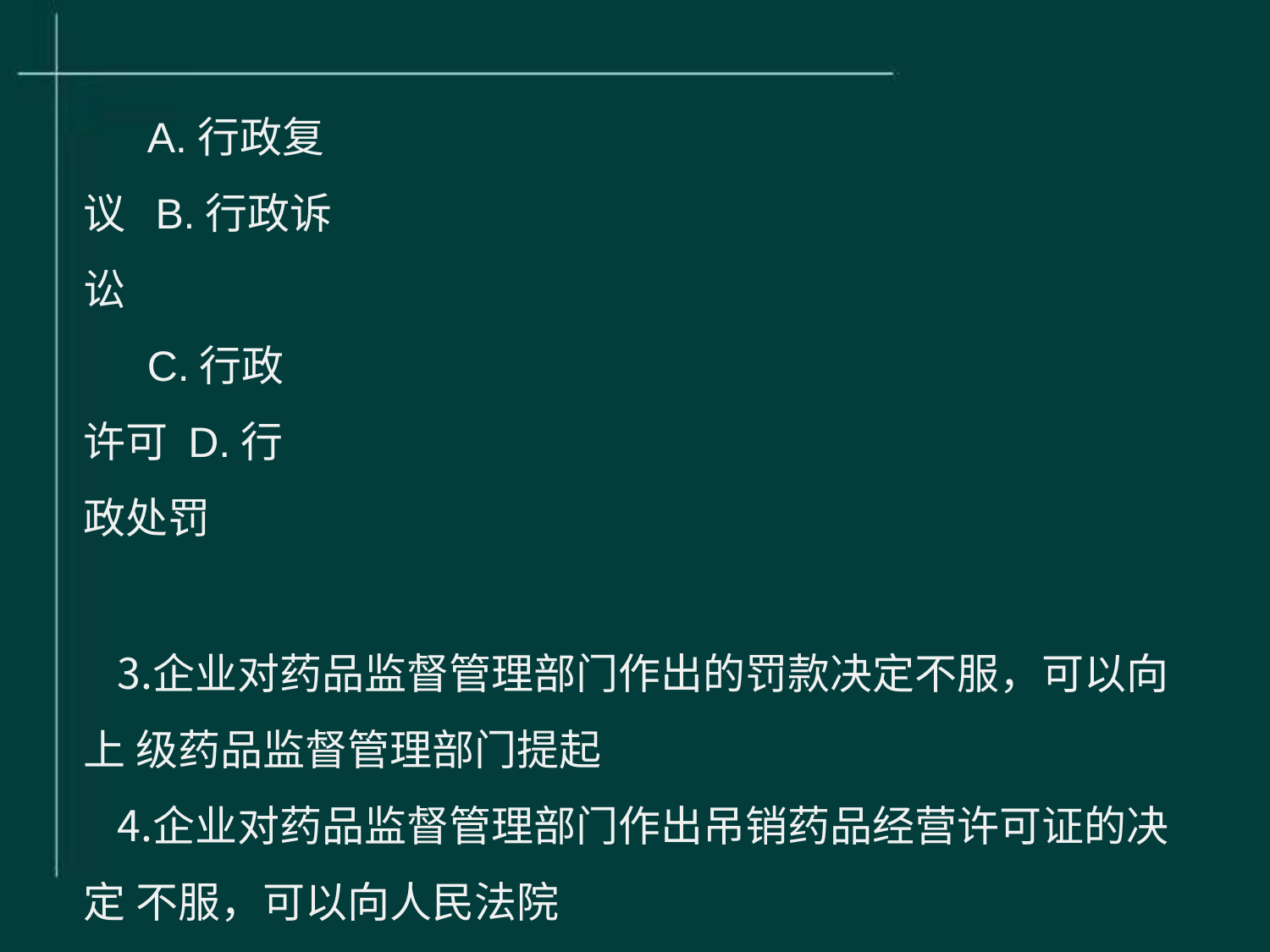

A.行政复议  B.行政诉讼
C.行政许可 D.行政处罚

企业对药品监督管理部门作出的罚款决定不服，可以向上 级药品监督管理部门提起
企业对药品监督管理部门作出吊销药品经营许可证的决定 不服，可以向人民法院
【答案】：A	B